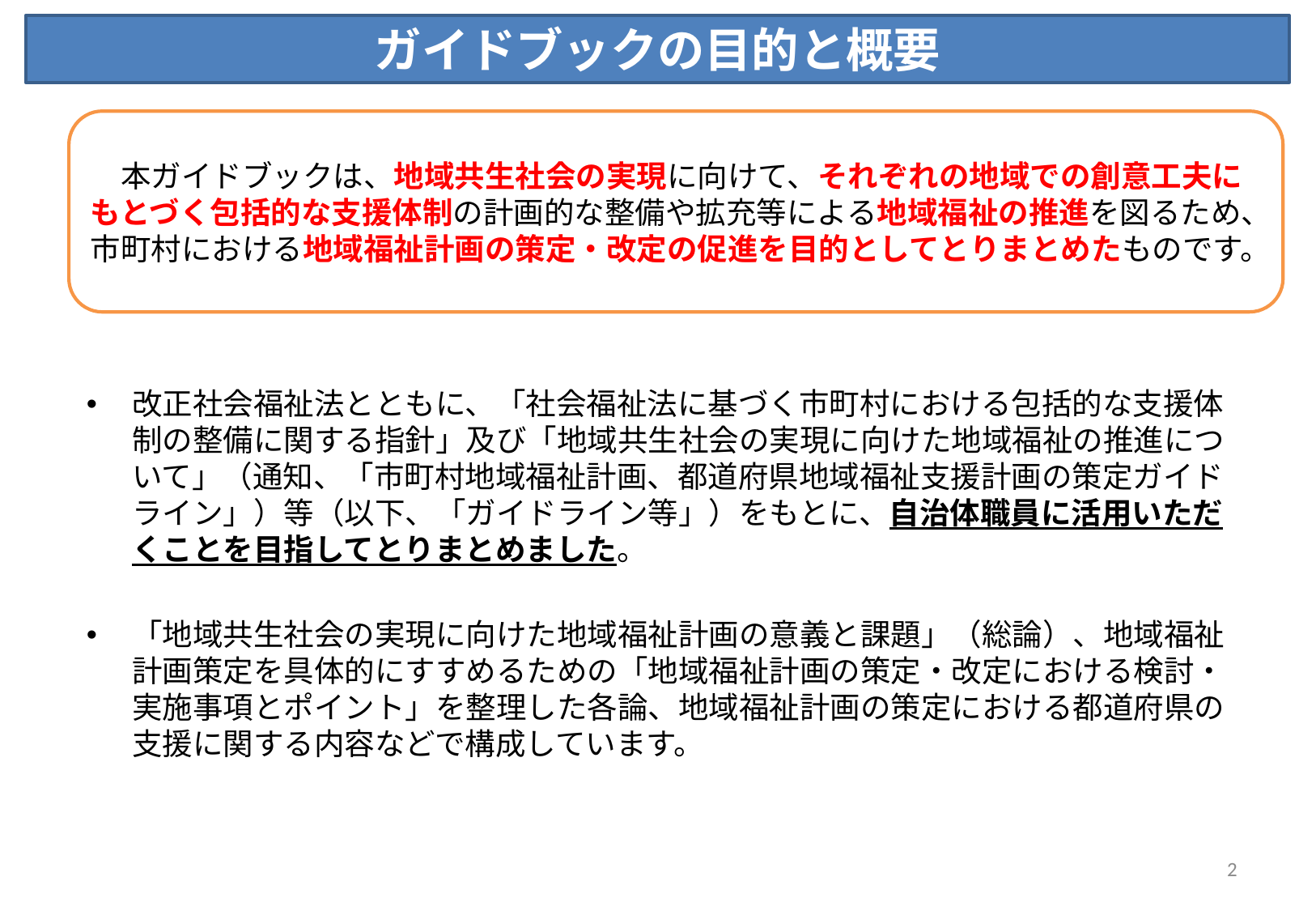

ガイドブックの目的と概要
　本ガイドブックは、地域共生社会の実現に向けて、それぞれの地域での創意工夫にもとづく包括的な支援体制の計画的な整備や拡充等による地域福祉の推進を図るため、市町村における地域福祉計画の策定・改定の促進を目的としてとりまとめたものです。
改正社会福祉法とともに、「社会福祉法に基づく市町村における包括的な支援体制の整備に関する指針」及び「地域共生社会の実現に向けた地域福祉の推進について」（通知、「市町村地域福祉計画、都道府県地域福祉支援計画の策定ガイドライン」）等（以下、「ガイドライン等」）をもとに、自治体職員に活用いただくことを目指してとりまとめました。

「地域共生社会の実現に向けた地域福祉計画の意義と課題」（総論）、地域福祉計画策定を具体的にすすめるための「地域福祉計画の策定・改定における検討・実施事項とポイント」を整理した各論、地域福祉計画の策定における都道府県の支援に関する内容などで構成しています。
2